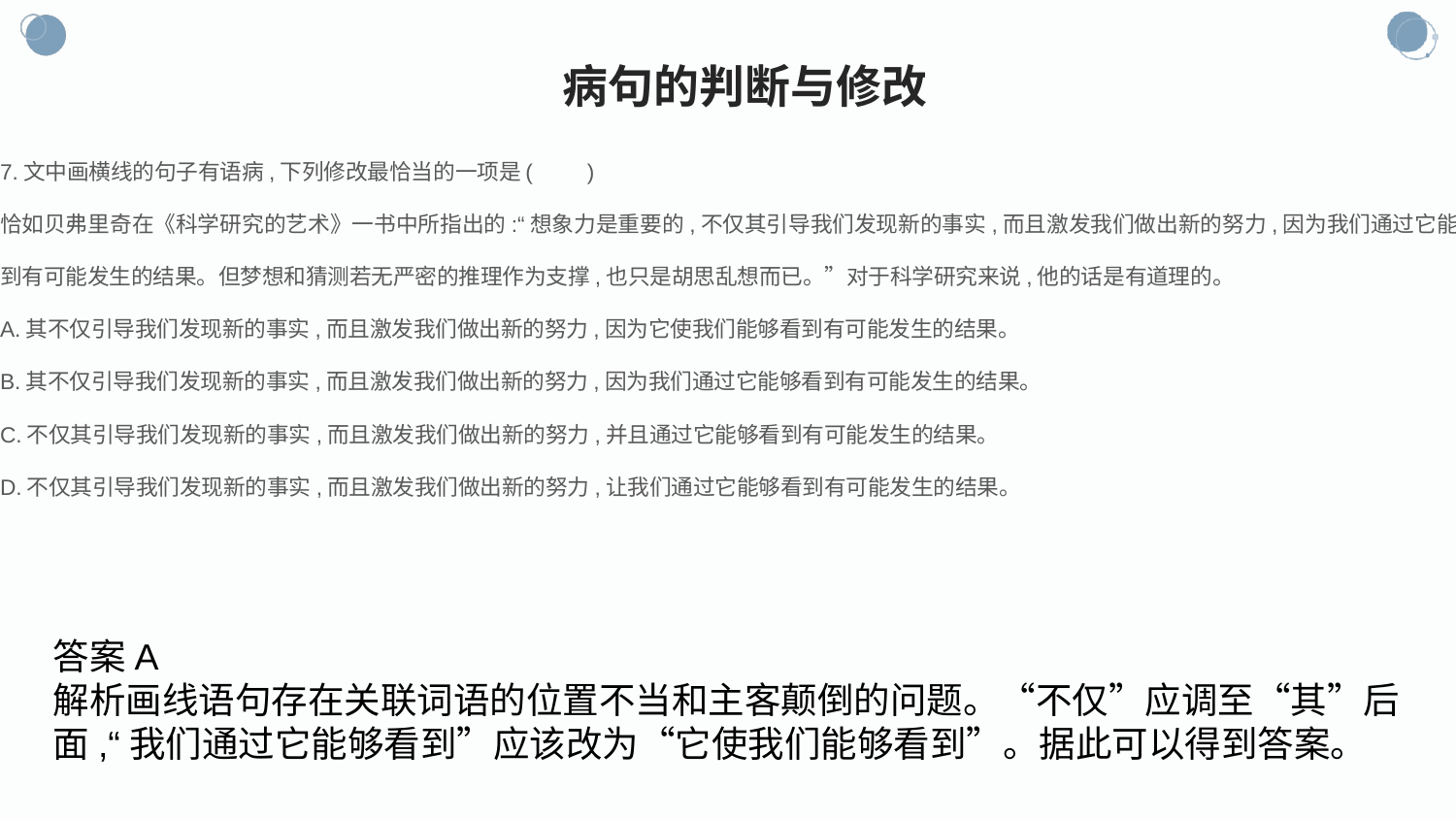

病句的判断与修改
7.文中画横线的句子有语病,下列修改最恰当的一项是(　　)
恰如贝弗里奇在《科学研究的艺术》一书中所指出的:“想象力是重要的,不仅其引导我们发现新的事实,而且激发我们做出新的努力,因为我们通过它能够看到有可能发生的结果。但梦想和猜测若无严密的推理作为支撑,也只是胡思乱想而已。”对于科学研究来说,他的话是有道理的。
A.其不仅引导我们发现新的事实,而且激发我们做出新的努力,因为它使我们能够看到有可能发生的结果。
B.其不仅引导我们发现新的事实,而且激发我们做出新的努力,因为我们通过它能够看到有可能发生的结果。
C.不仅其引导我们发现新的事实,而且激发我们做出新的努力,并且通过它能够看到有可能发生的结果。
D.不仅其引导我们发现新的事实,而且激发我们做出新的努力,让我们通过它能够看到有可能发生的结果。
答案A
解析画线语句存在关联词语的位置不当和主客颠倒的问题。“不仅”应调至“其”后面,“我们通过它能够看到”应该改为“它使我们能够看到”。据此可以得到答案。